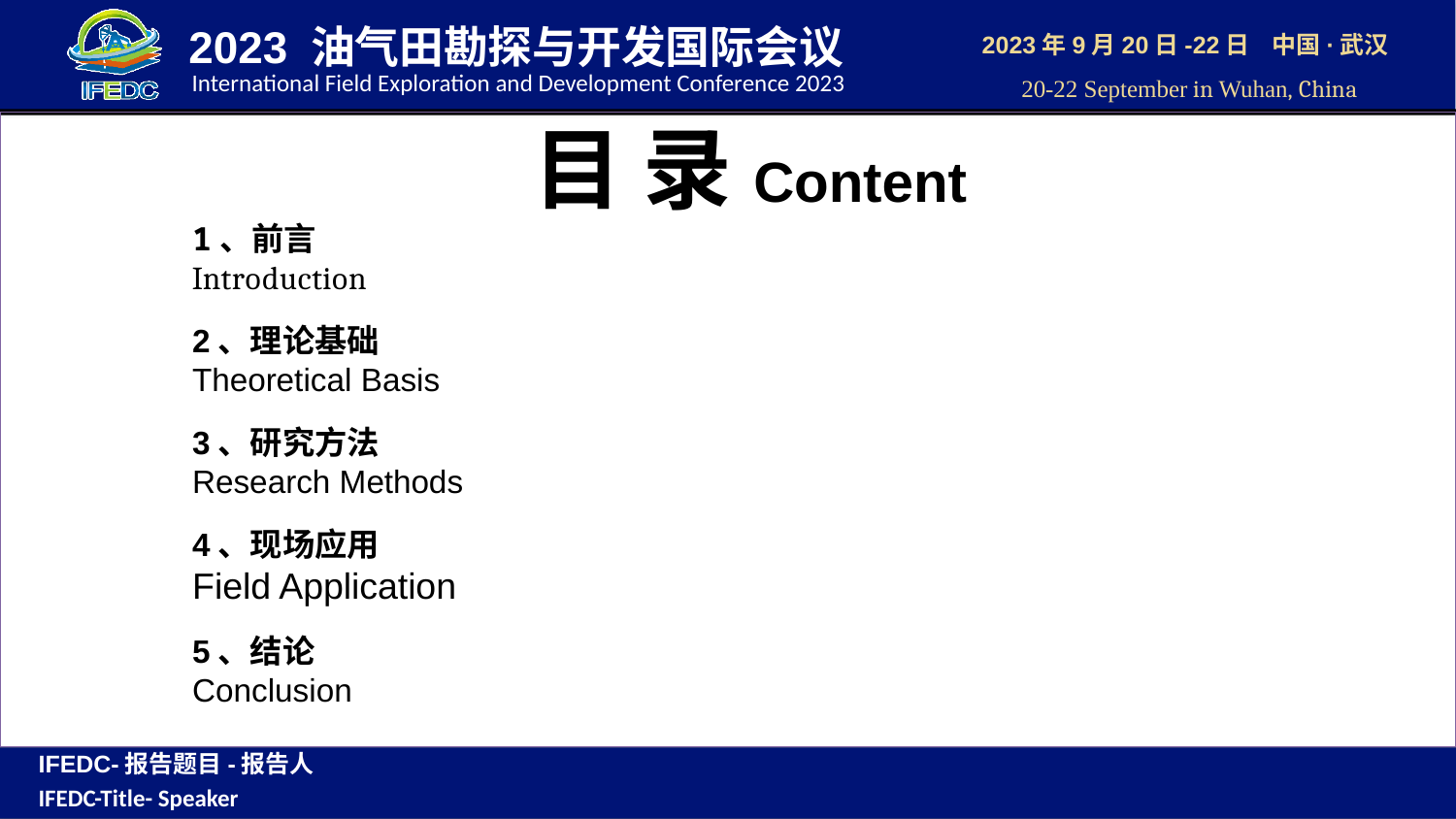

# 目 录Content
1、前言
Introduction
2、理论基础
Theoretical Basis
3、研究方法
Research Methods
4、现场应用
Field Application
5、结论
Conclusion